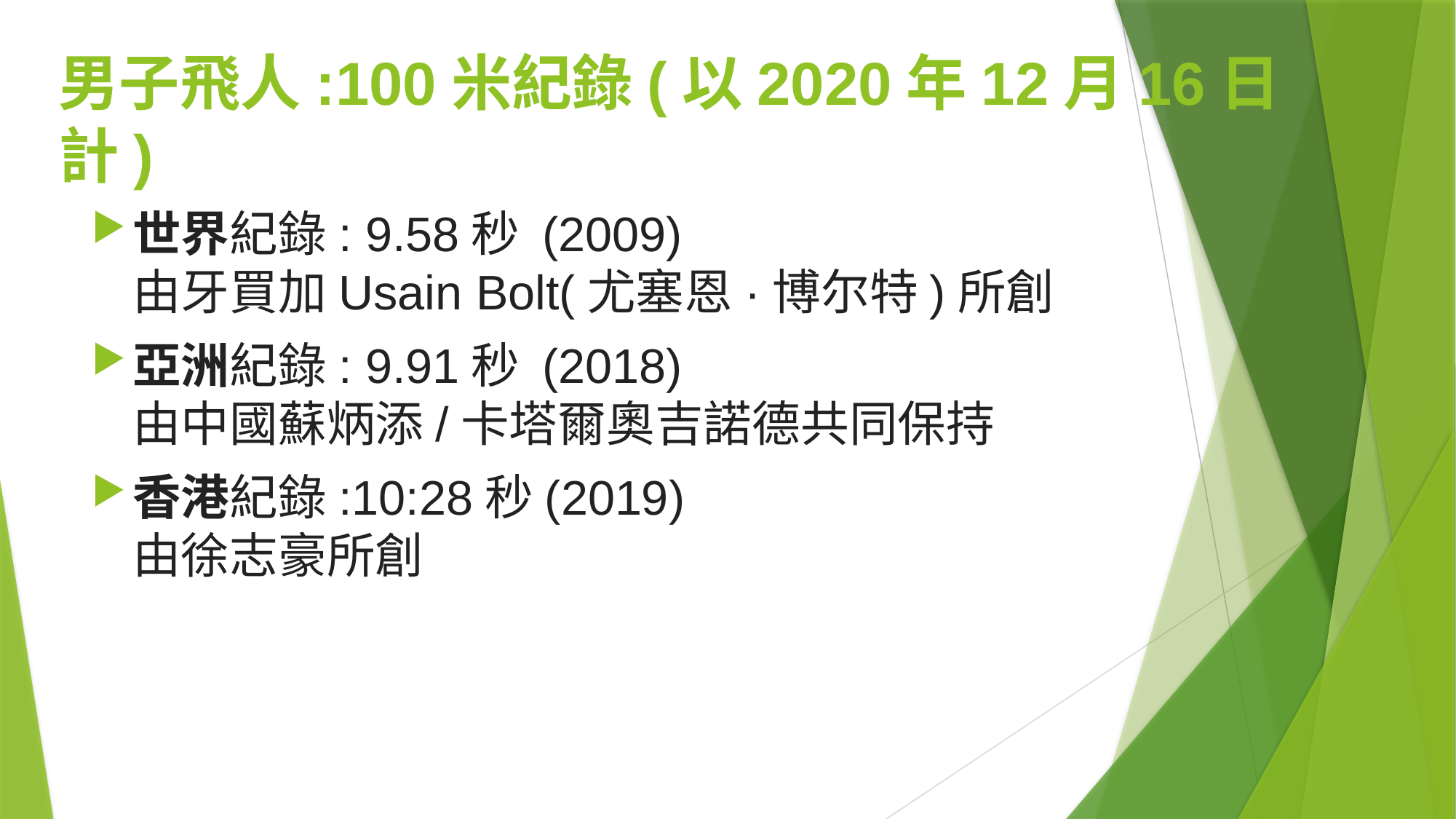

# 男子飛人:100米紀錄(以2020年12月16日計)
世界紀錄: 9.58秒 (2009)
由牙買加Usain Bolt(尤塞恩·博尔特)所創
亞洲紀錄: 9.91秒 (2018)
由中國蘇炳添/卡塔爾奧吉諾德共同保持
香港紀錄:10:28秒(2019)
由徐志豪所創